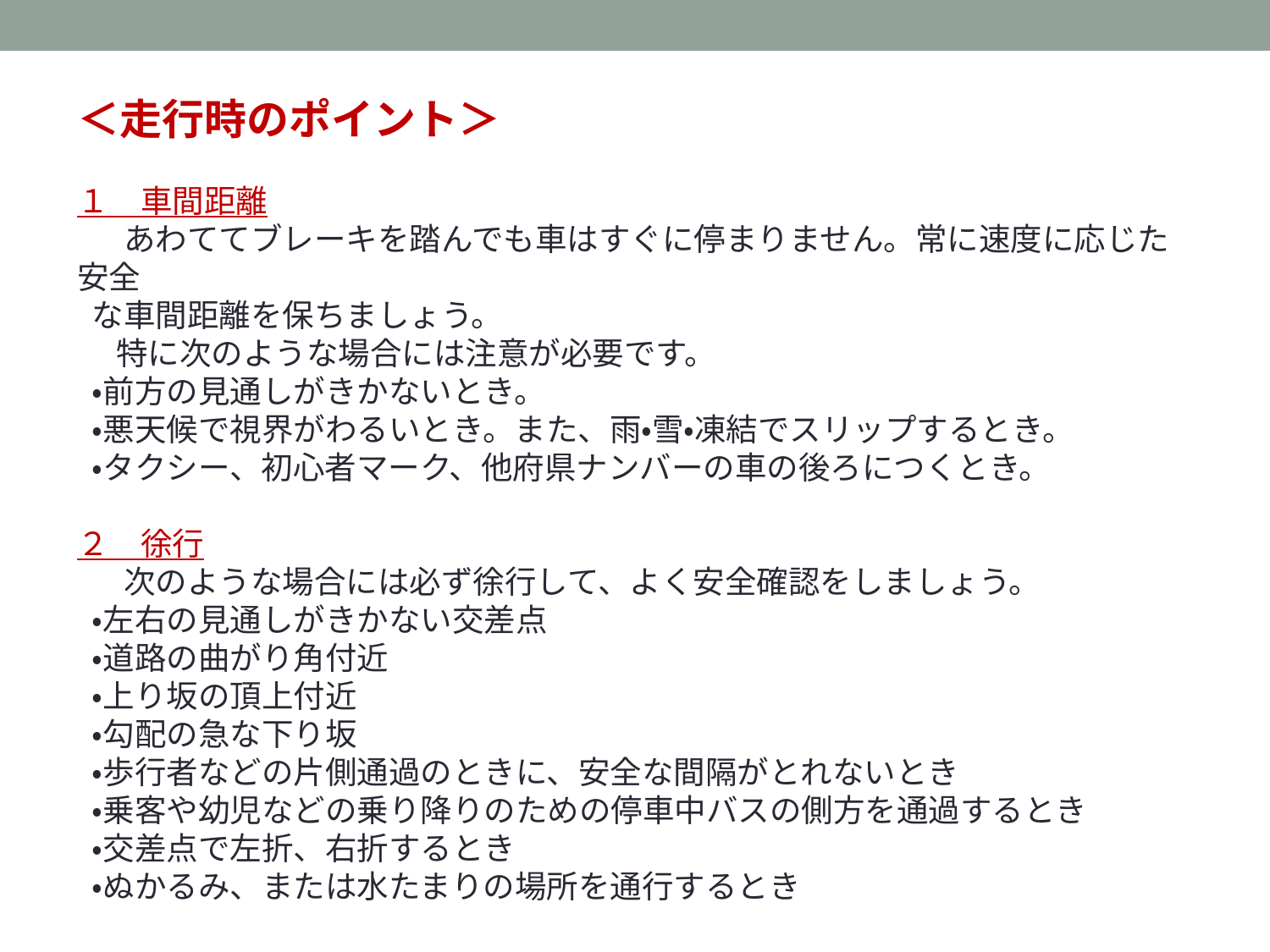

＜走行時のポイント＞

１　車間距離
 　あわててブレーキを踏んでも車はすぐに停まりません。常に速度に応じた安全
 な車間距離を保ちましょう。
　 特に次のような場合には注意が必要です。
 ・前方の見通しがきかないとき。
 ・悪天候で視界がわるいとき。また、雨・雪・凍結でスリップするとき。
 ・タクシー、初心者マーク、他府県ナンバーの車の後ろにつくとき。

２　徐行
 　次のような場合には必ず徐行して、よく安全確認をしましょう。
 ・左右の見通しがきかない交差点
 ・道路の曲がり角付近
 ・上り坂の頂上付近
 ・勾配の急な下り坂
 ・歩行者などの片側通過のときに、安全な間隔がとれないとき
 ・乗客や幼児などの乗り降りのための停車中バスの側方を通過するとき
 ・交差点で左折、右折するとき
 ・ぬかるみ、または水たまりの場所を通行するとき